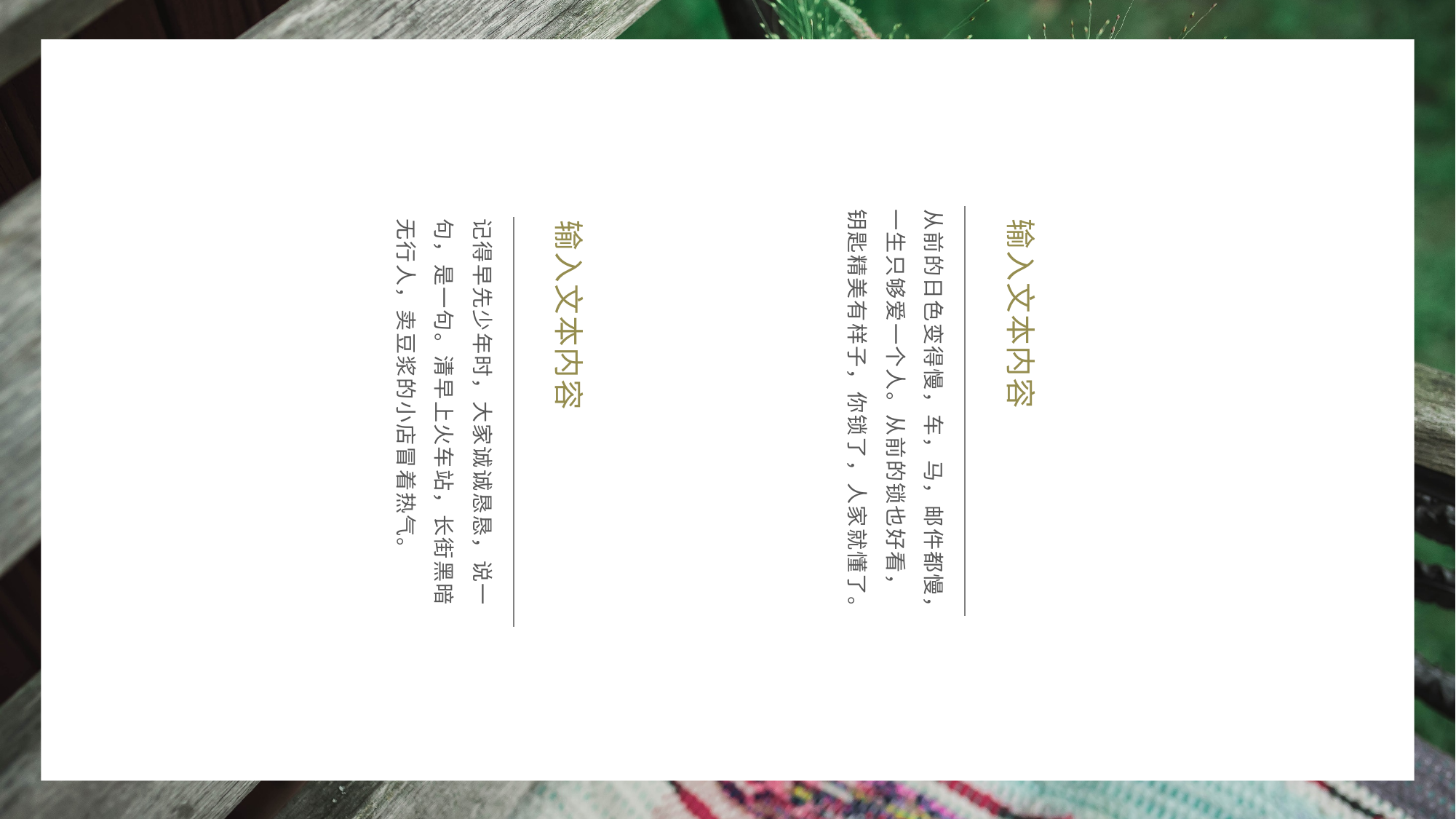

从前的日色变得慢，车，马，邮件都慢，一生只够爱一个人。从前的锁也好看，钥匙精美有样子，你锁了，人家就懂了。

记得早先少年时，大家诚诚恳恳，说一句，是一句。清早上火车站，长街黑暗无行人，卖豆浆的小店冒着热气。
输入文本内容
输入文本内容